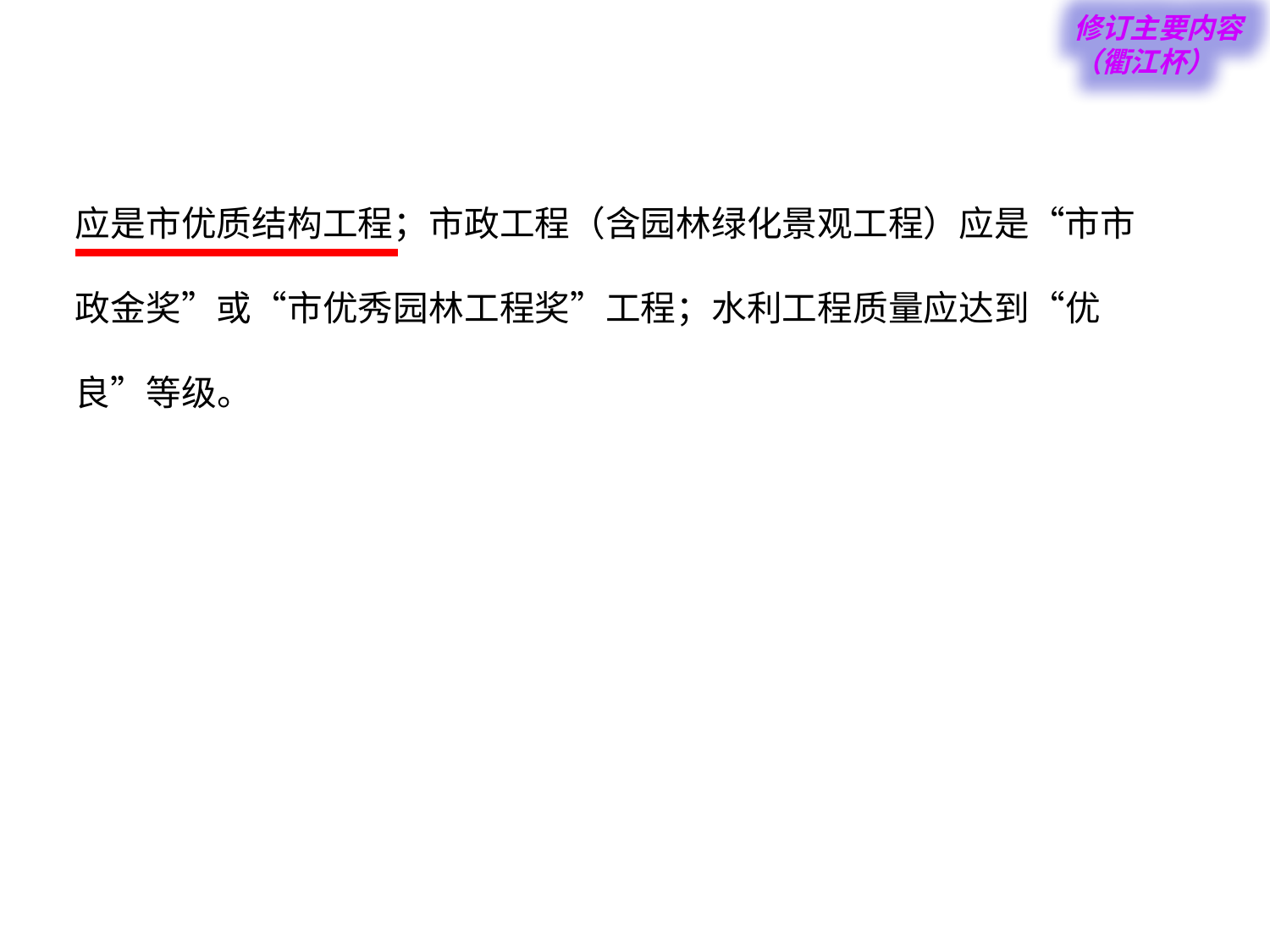

修订主要内容（衢江杯）
应是市优质结构工程；市政工程（含园林绿化景观工程）应是“市市政金奖”或“市优秀园林工程奖”工程；水利工程质量应达到“优良”等级。